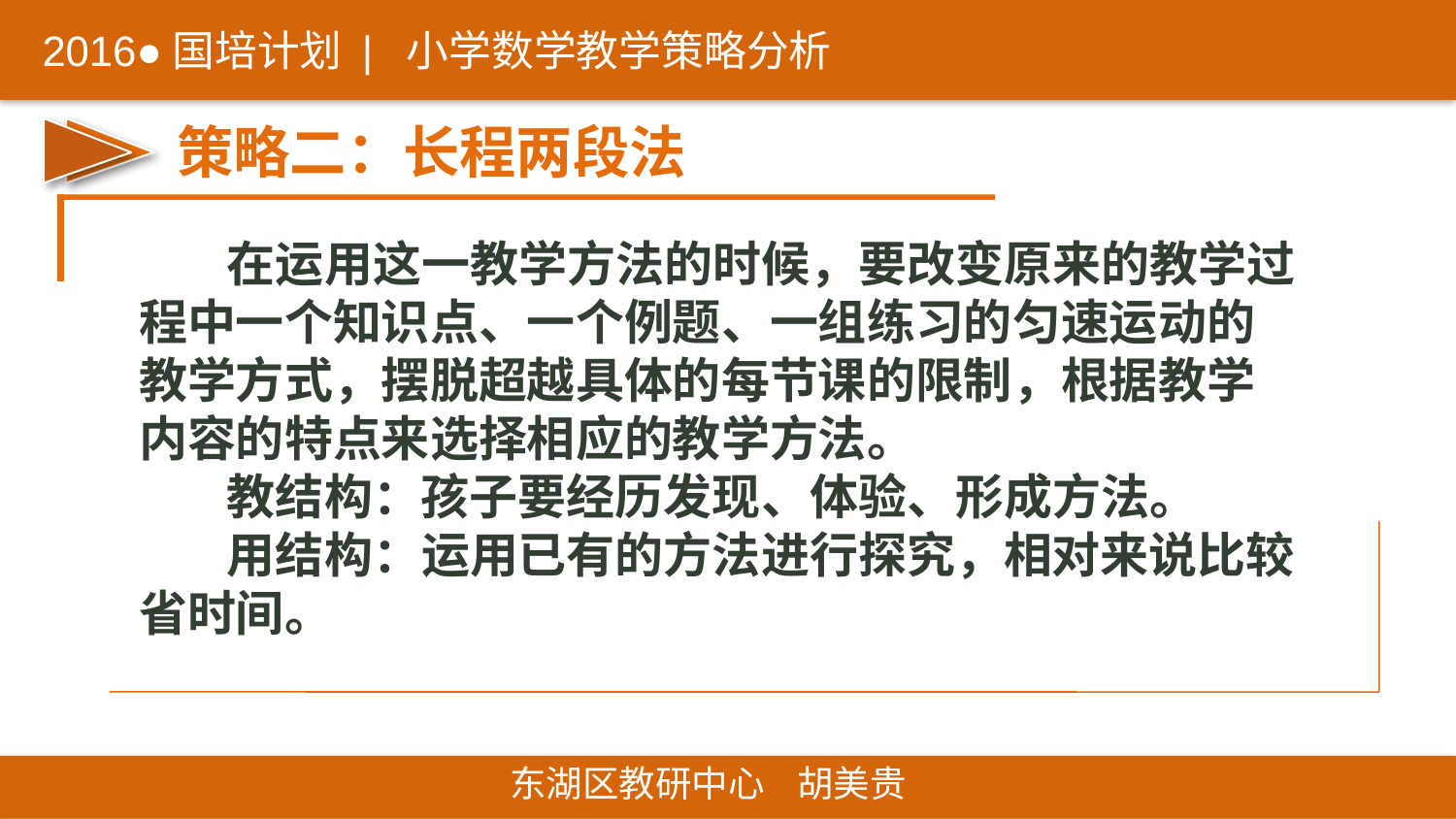

在运用这一教学方法的时候，要改变原来的教学过程中一个知识点、一个例题、一组练习的匀速运动的教学方式，摆脱超越具体的每节课的限制，根据教学内容的特点来选择相应的教学方法。
       教结构：孩子要经历发现、体验、形成方法。
       用结构：运用已有的方法进行探究，相对来说比较省时间。